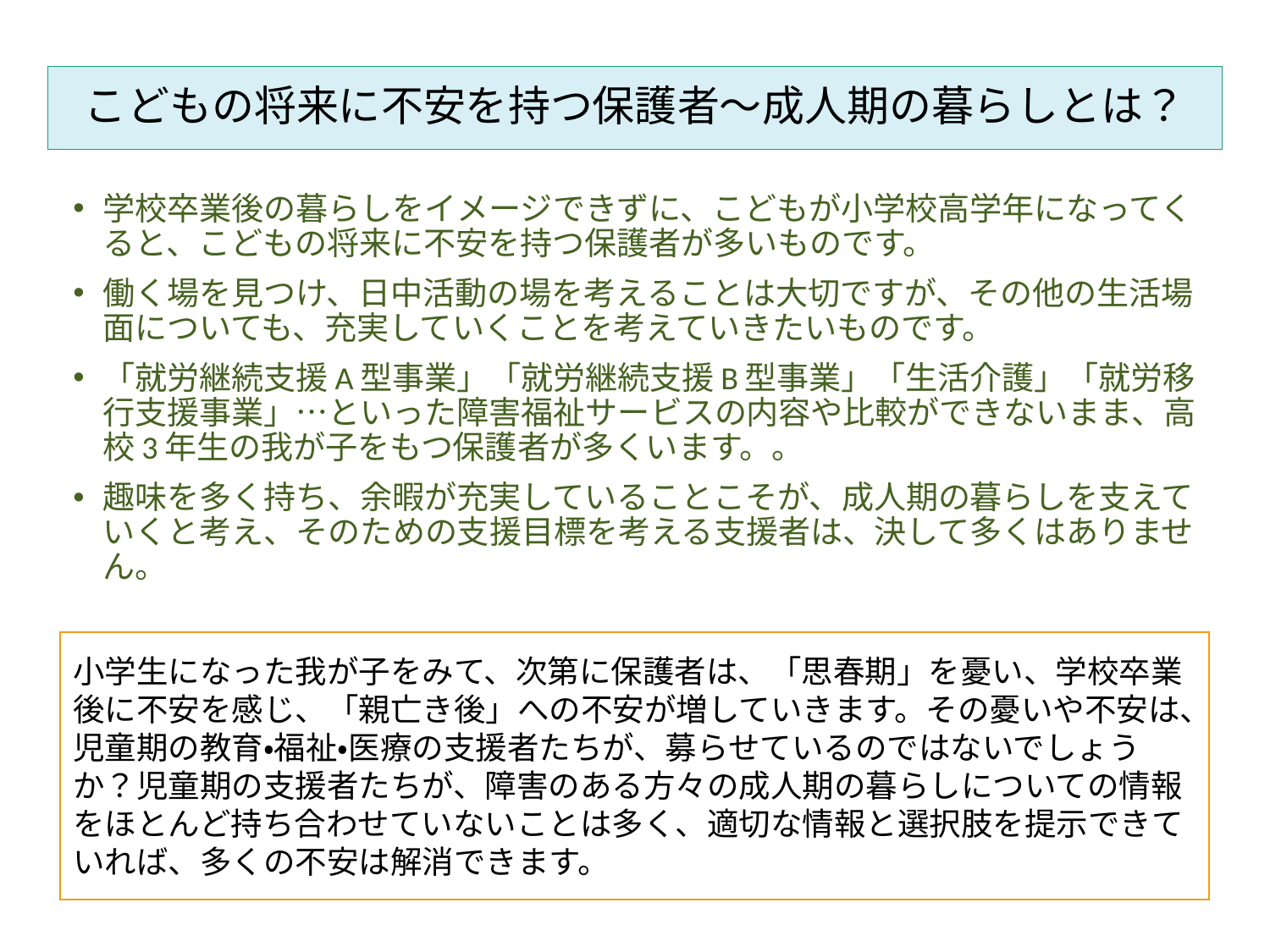

# こどもの将来に不安を持つ保護者～成人期の暮らしとは？
学校卒業後の暮らしをイメージできずに、こどもが小学校高学年になってくると、こどもの将来に不安を持つ保護者が多いものです。
働く場を見つけ、日中活動の場を考えることは大切ですが、その他の生活場面についても、充実していくことを考えていきたいものです。
「就労継続支援A型事業」「就労継続支援B型事業」「生活介護」「就労移行支援事業」…といった障害福祉サービスの内容や比較ができないまま、高校3年生の我が子をもつ保護者が多くいます。。
趣味を多く持ち、余暇が充実していることこそが、成人期の暮らしを支えていくと考え、そのための支援目標を考える支援者は、決して多くはありません。
小学生になった我が子をみて、次第に保護者は、「思春期」を憂い、学校卒業後に不安を感じ、「親亡き後」への不安が増していきます。その憂いや不安は、児童期の教育・福祉・医療の支援者たちが、募らせているのではないでしょうか？児童期の支援者たちが、障害のある方々の成人期の暮らしについての情報をほとんど持ち合わせていないことは多く、適切な情報と選択肢を提示できていれば、多くの不安は解消できます。